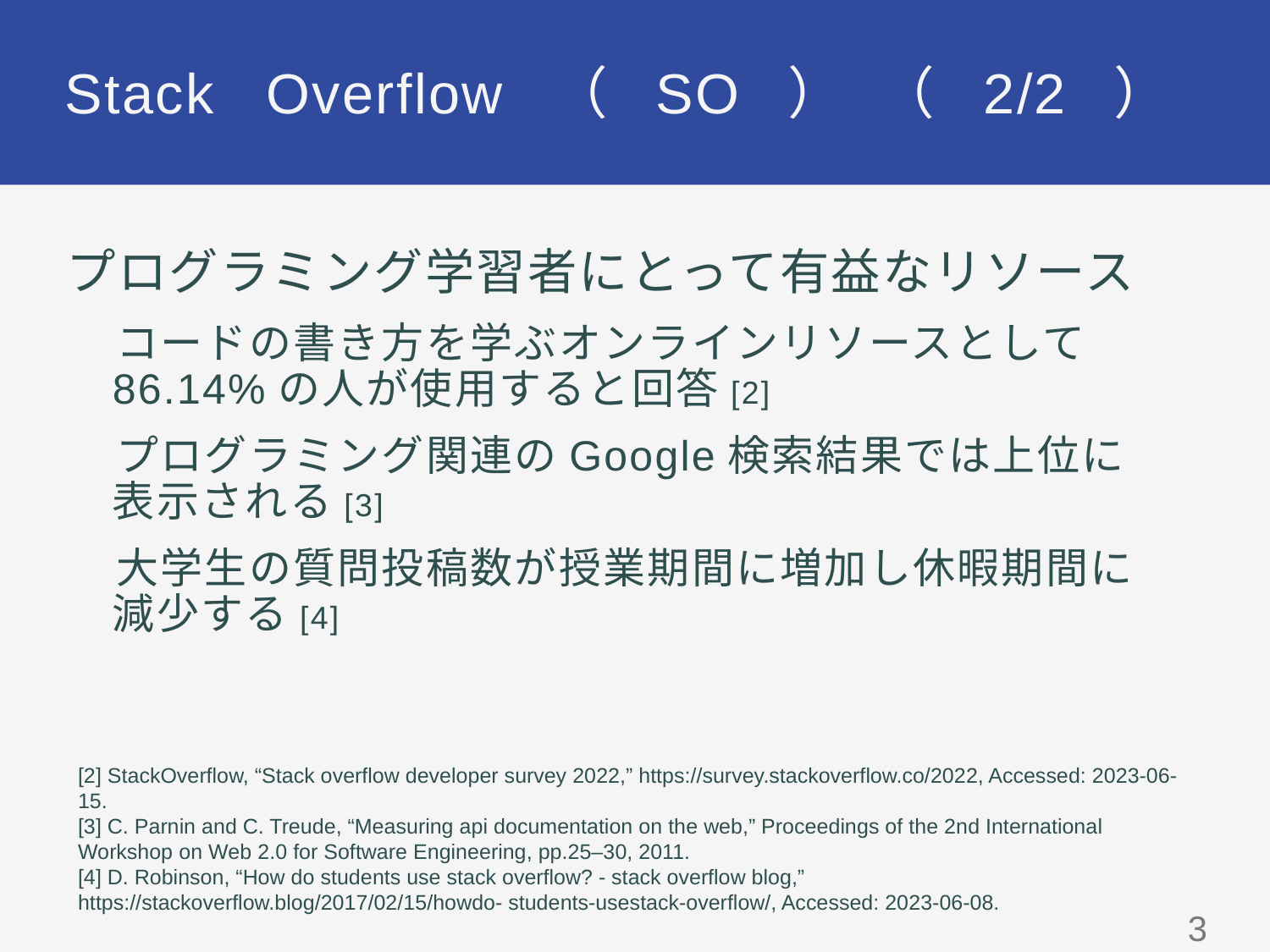

# Stack Overflow（SO）（2/2）
プログラミング学習者にとって有益なリソース
コードの書き方を学ぶオンラインリソースとして
86.14%の人が使用すると回答[2]
プログラミング関連のGoogle検索結果では上位に
表示される[3]
大学生の質問投稿数が授業期間に増加し休暇期間に
減少する[4]

[2] StackOverflow, “Stack overflow developer survey 2022,” https://survey.stackoverflow.co/2022, Accessed: 2023-06-15.
[3] C. Parnin and C. Treude, “Measuring api documentation on the web,” Proceedings of the 2nd International Workshop on Web 2.0 for Software Engineering, pp.25–30, 2011.
[4] D. Robinson, “How do students use stack overflow? - stack overflow blog,” https://stackoverflow.blog/2017/02/15/howdo- students-usestack-overflow/, Accessed: 2023-06-08.
3